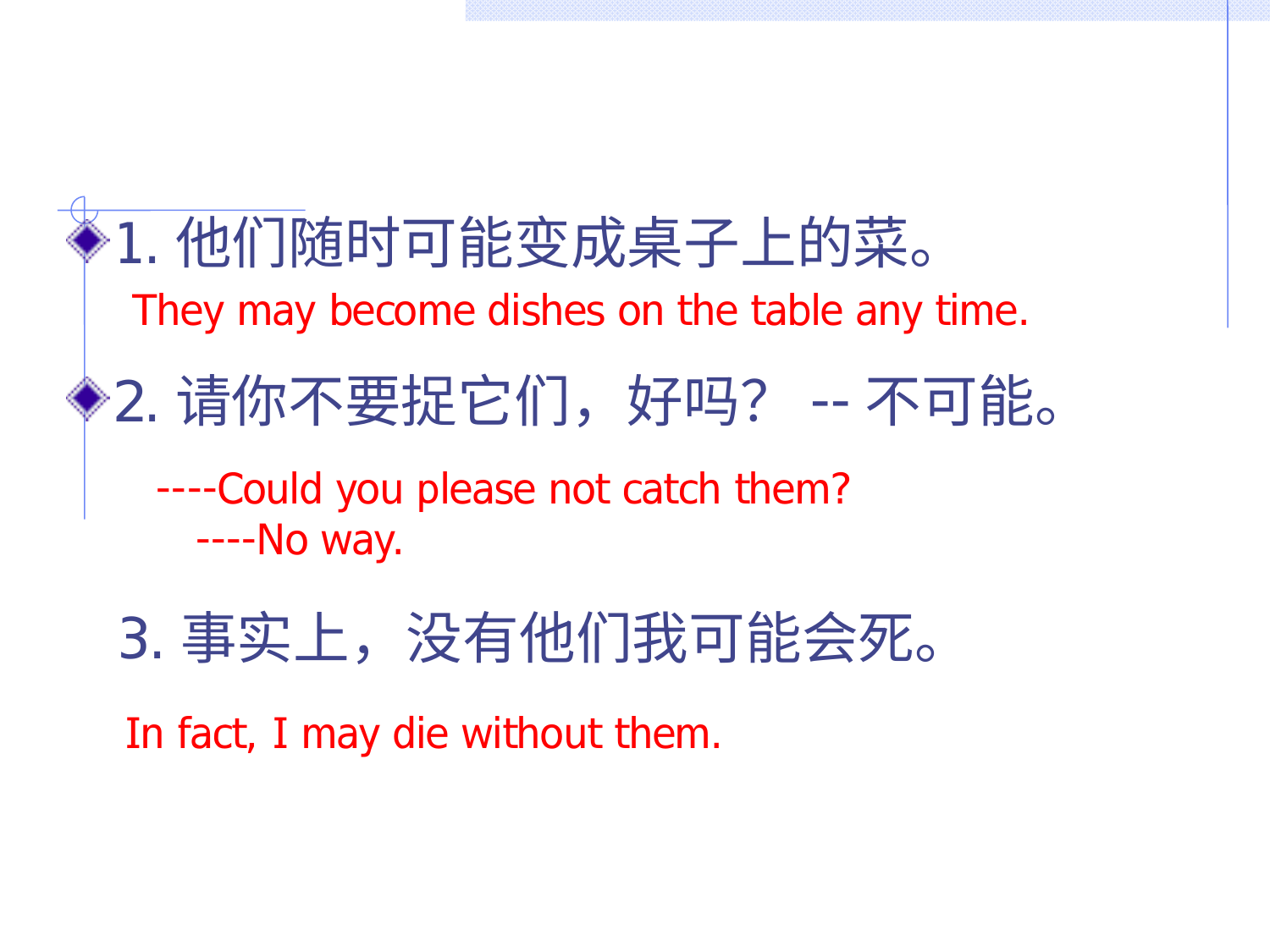

#
1.他们随时可能变成桌子上的菜。

2.请你不要捉它们，好吗？--不可能。

   3.事实上，没有他们我可能会死。

They may become dishes on the table any time.
----Could you please not catch them?
   ----No way.
In fact, I may die without them.